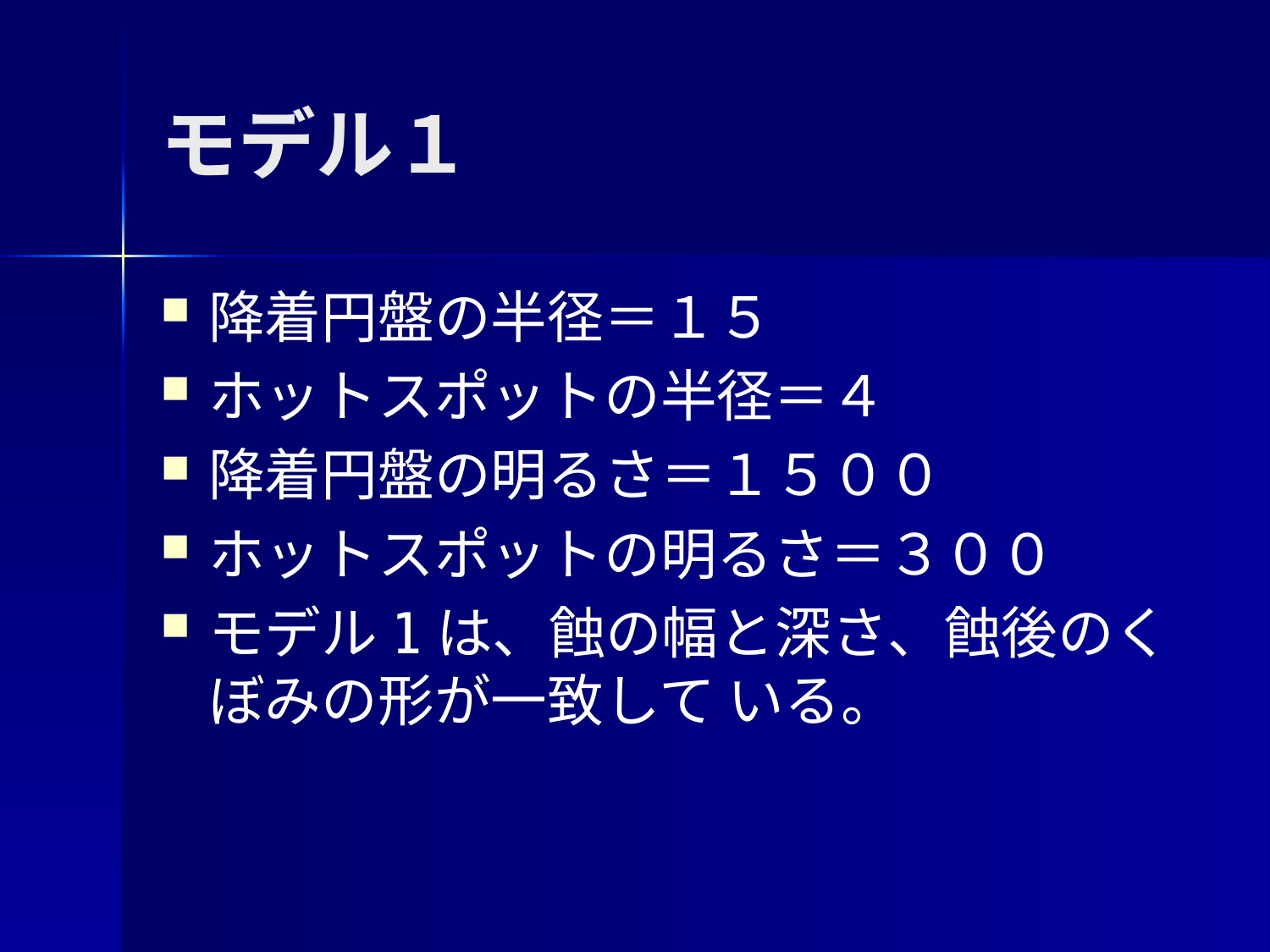

# モデル１
降着円盤の半径＝１５
ホットスポットの半径＝４
降着円盤の明るさ＝１５００
ホットスポットの明るさ＝３００
モデル1は、蝕の幅と深さ、蝕後のくぼみの形が一致して いる。